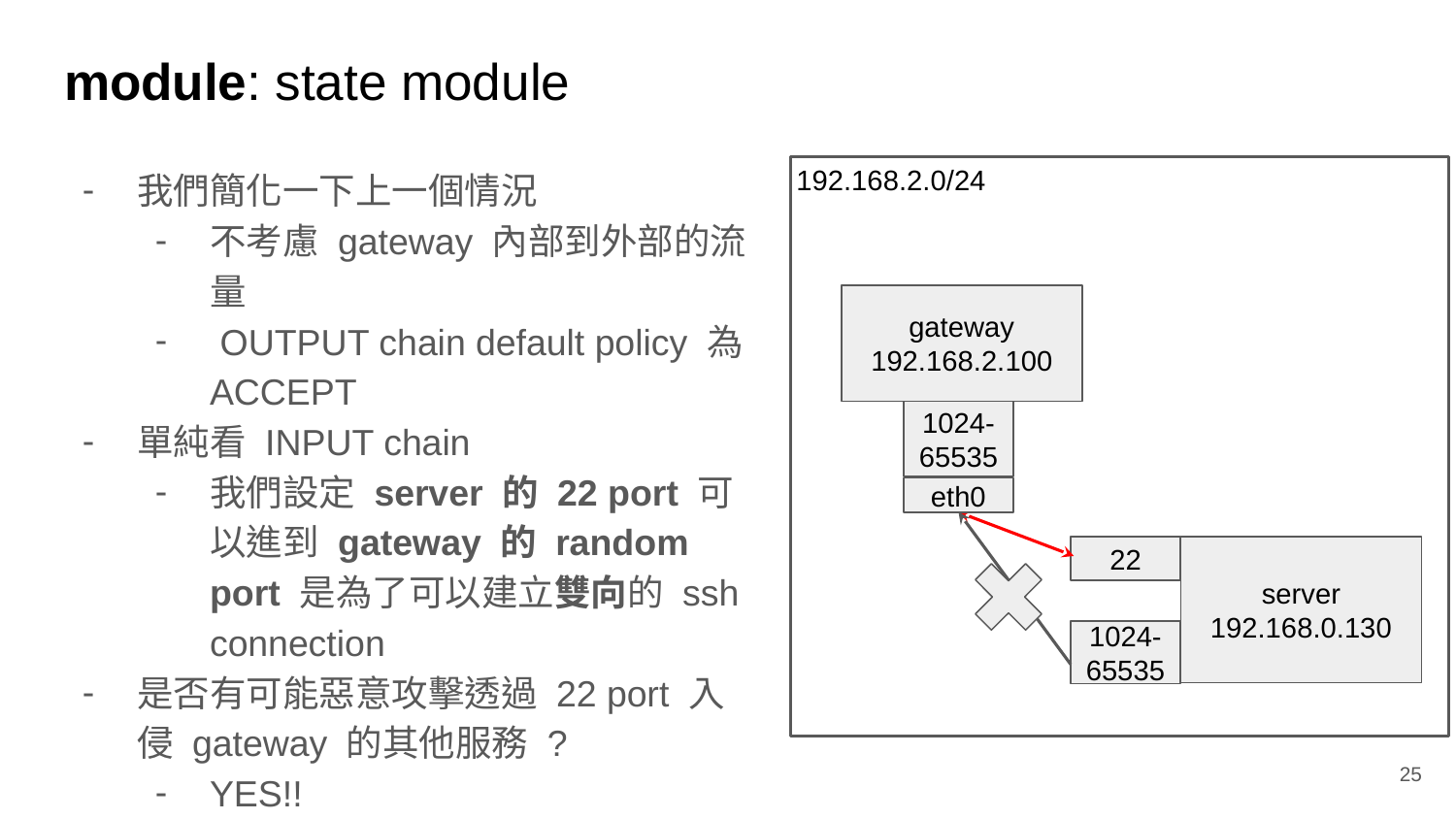

# module: state module
我們簡化一下上一個情況
不考慮 gateway 內部到外部的流量
 OUTPUT chain default policy 為 ACCEPT
單純看 INPUT chain
我們設定 server 的 22 port 可以進到 gateway 的 random port 是為了可以建立雙向的 ssh connection
是否有可能惡意攻擊透過 22 port 入侵 gateway 的其他服務 ?
YES!!

192.168.2.0/24
gateway
192.168.2.100
1024-65535
eth0
server
192.168.0.130
22
1024-65535

25